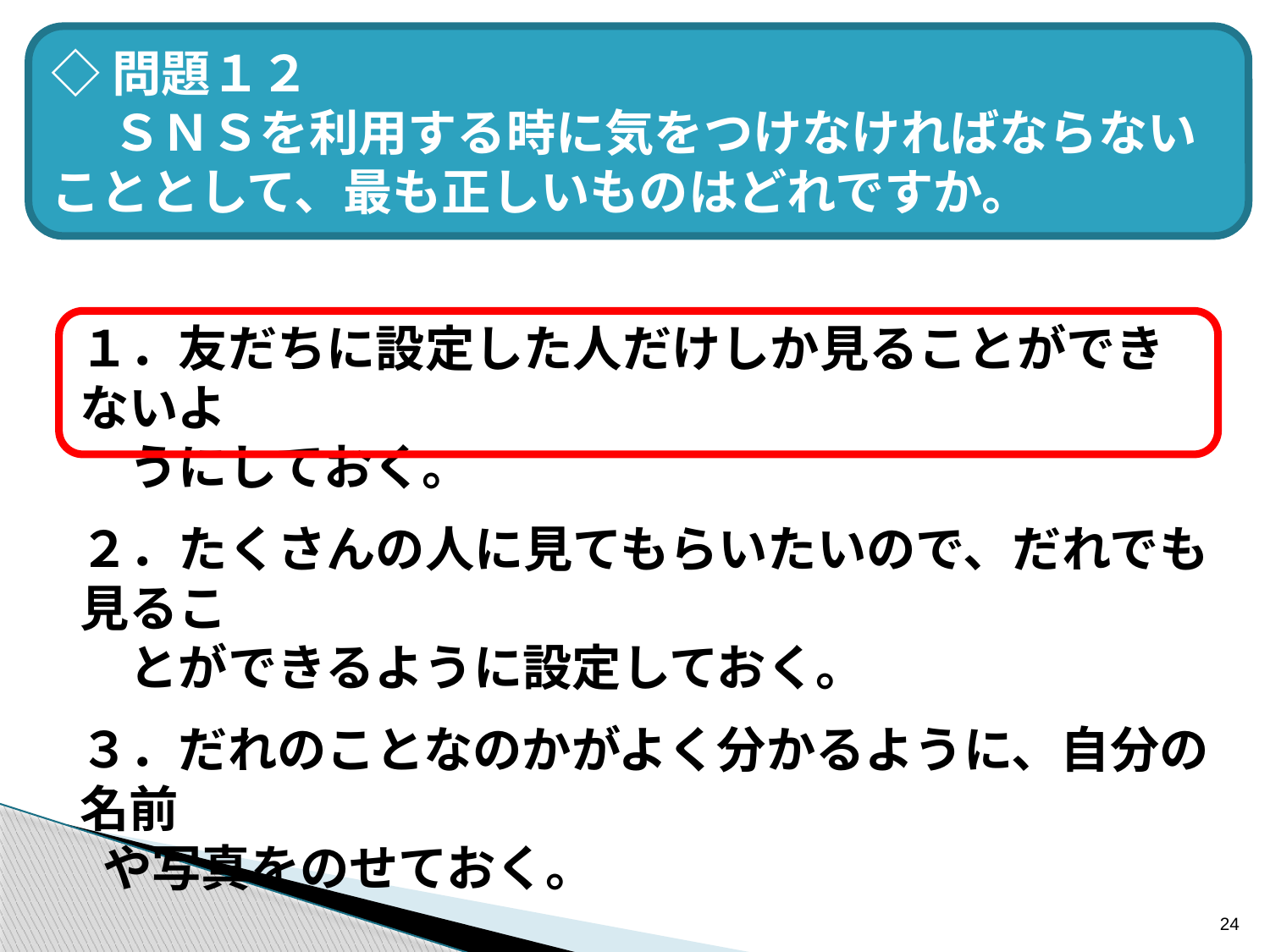

◇問題１２
　 ＳＮＳを利用する時に気をつけなければならないこととして、最も正しいものはどれですか。

１．友だちに設定した人だけしか見ることができないよ
　うにしておく。

２．たくさんの人に見てもらいたいので、だれでも見るこ
　とができるように設定しておく。

３．だれのことなのかがよく分かるように、自分の名前
 や写真をのせておく。
24